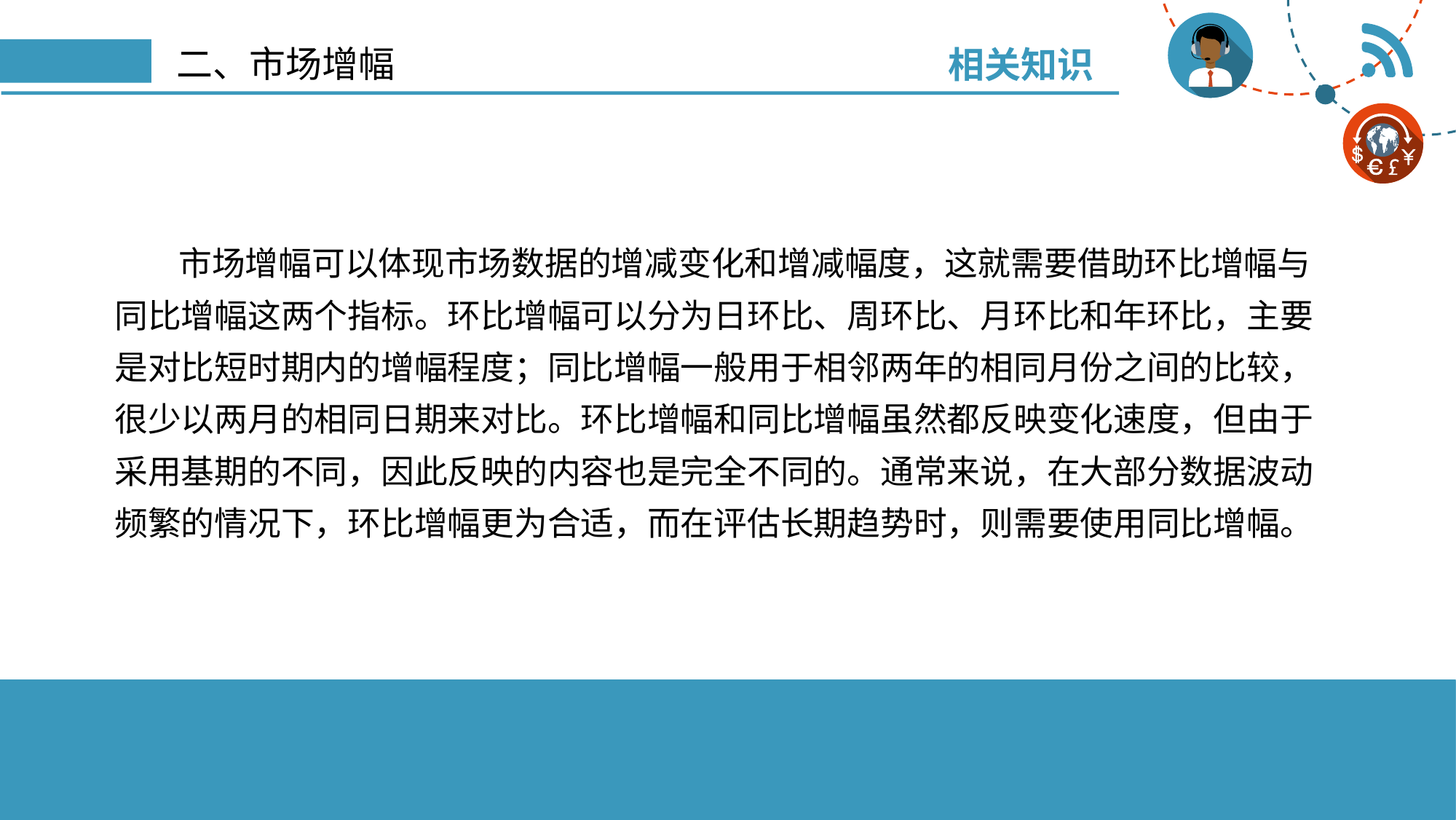

相关知识
# 二、市场增幅
市场增幅可以体现市场数据的增减变化和增减幅度，这就需要借助环比增幅与同比增幅这两个指标。环比增幅可以分为日环比、周环比、月环比和年环比，主要是对比短时期内的增幅程度；同比增幅一般用于相邻两年的相同月份之间的比较，很少以两月的相同日期来对比。环比增幅和同比增幅虽然都反映变化速度，但由于采用基期的不同，因此反映的内容也是完全不同的。通常来说，在大部分数据波动频繁的情况下，环比增幅更为合适，而在评估长期趋势时，则需要使用同比增幅。